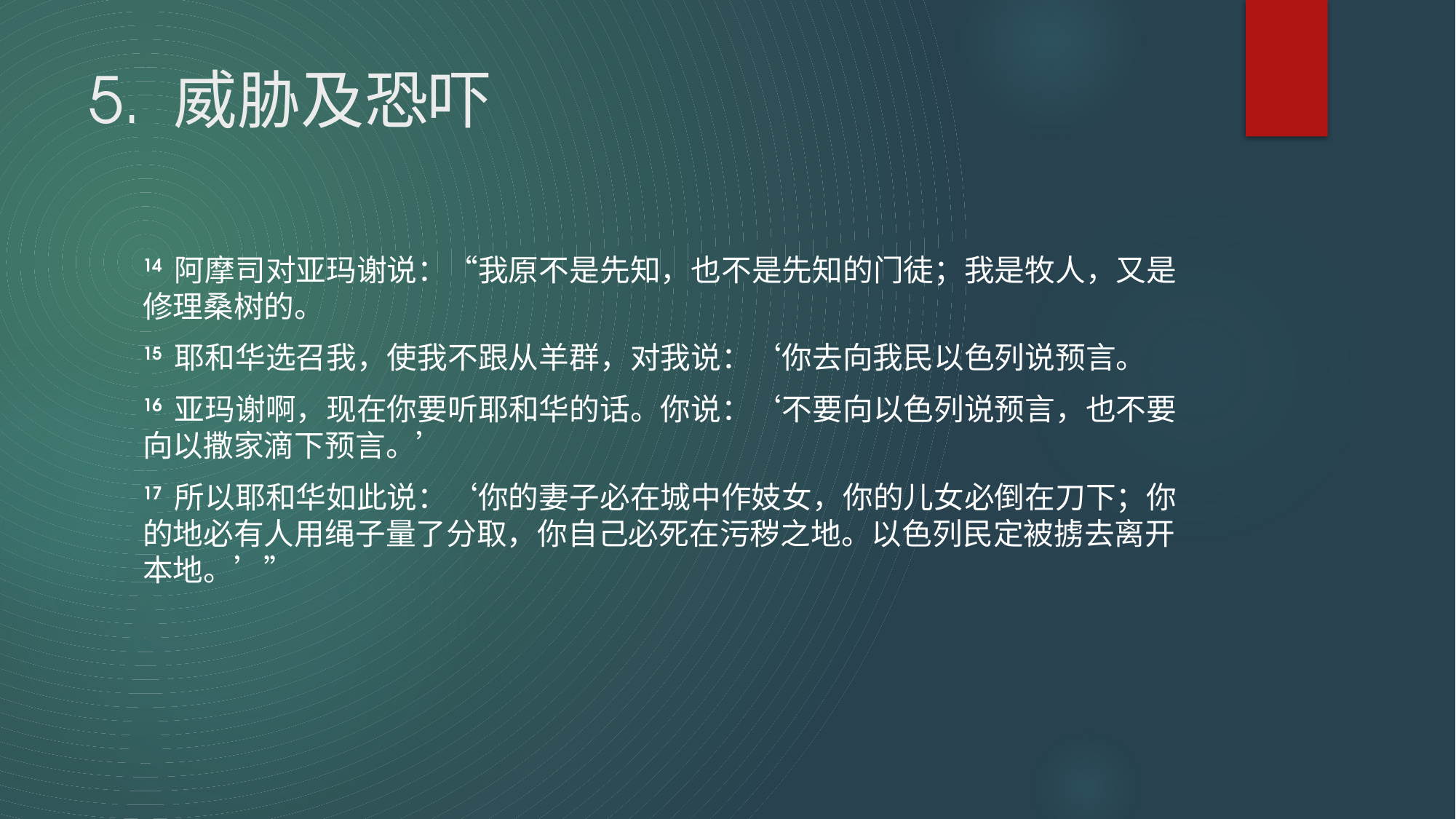

# 5. 威胁及恐吓
14 阿摩司对亚玛谢说：“我原不是先知，也不是先知的门徒；我是牧人，又是修理桑树的。
15 耶和华选召我，使我不跟从羊群，对我说：‘你去向我民以色列说预言。
16 亚玛谢啊，现在你要听耶和华的话。你说：‘不要向以色列说预言，也不要向以撒家滴下预言。’
17 所以耶和华如此说：‘你的妻子必在城中作妓女，你的儿女必倒在刀下；你的地必有人用绳子量了分取，你自己必死在污秽之地。以色列民定被掳去离开本地。’”